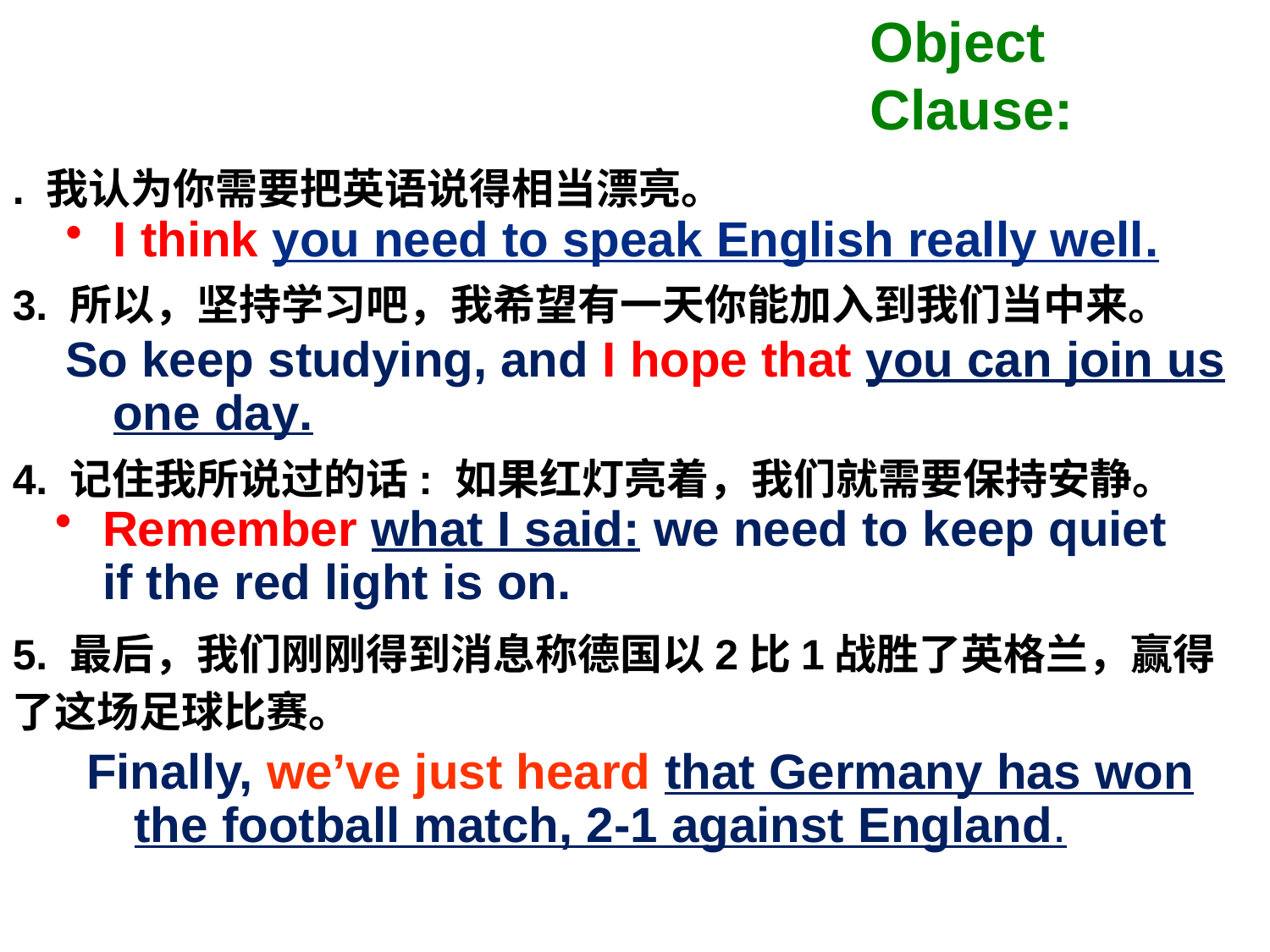

Object Clause:

. 我认为你需要把英语说得相当漂亮。

3. 所以，坚持学习吧，我希望有一天你能加入到我们当中来。

4. 记住我所说过的话: 如果红灯亮着，我们就需要保持安静。

5. 最后，我们刚刚得到消息称德国以2比1战胜了英格兰，赢得了这场足球比赛。

I think you need to speak English really well.
So keep studying, and I hope that you can join us one day.
Remember what I said: we need to keep quiet if the red light is on.
Finally, we’ve just heard that Germany has won the football match, 2-1 against England.